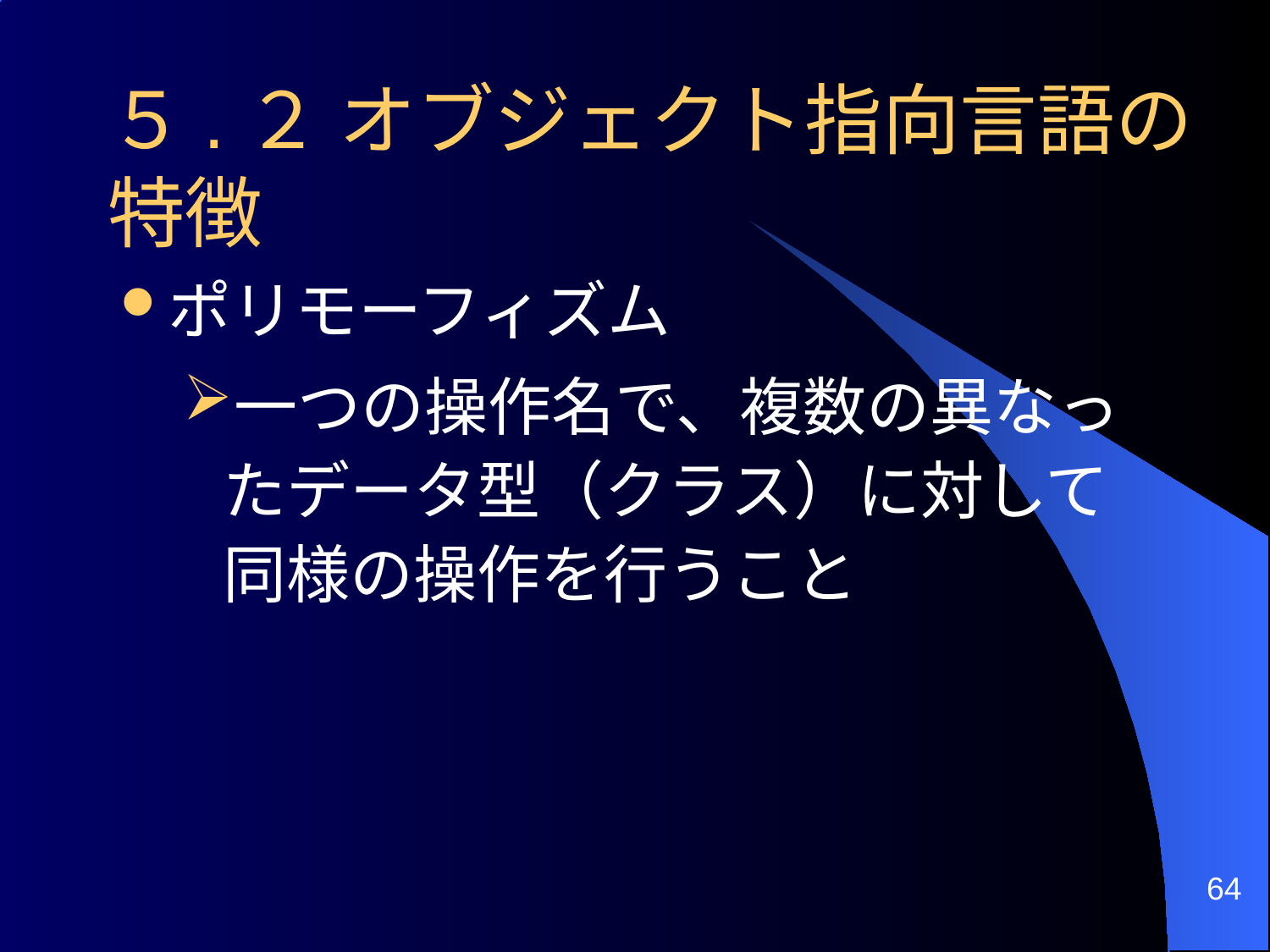

# ５.２ オブジェクト指向言語の特徴
ポリモーフィズム
一つの操作名で、複数の異なったデータ型（クラス）に対して同様の操作を行うこと
64